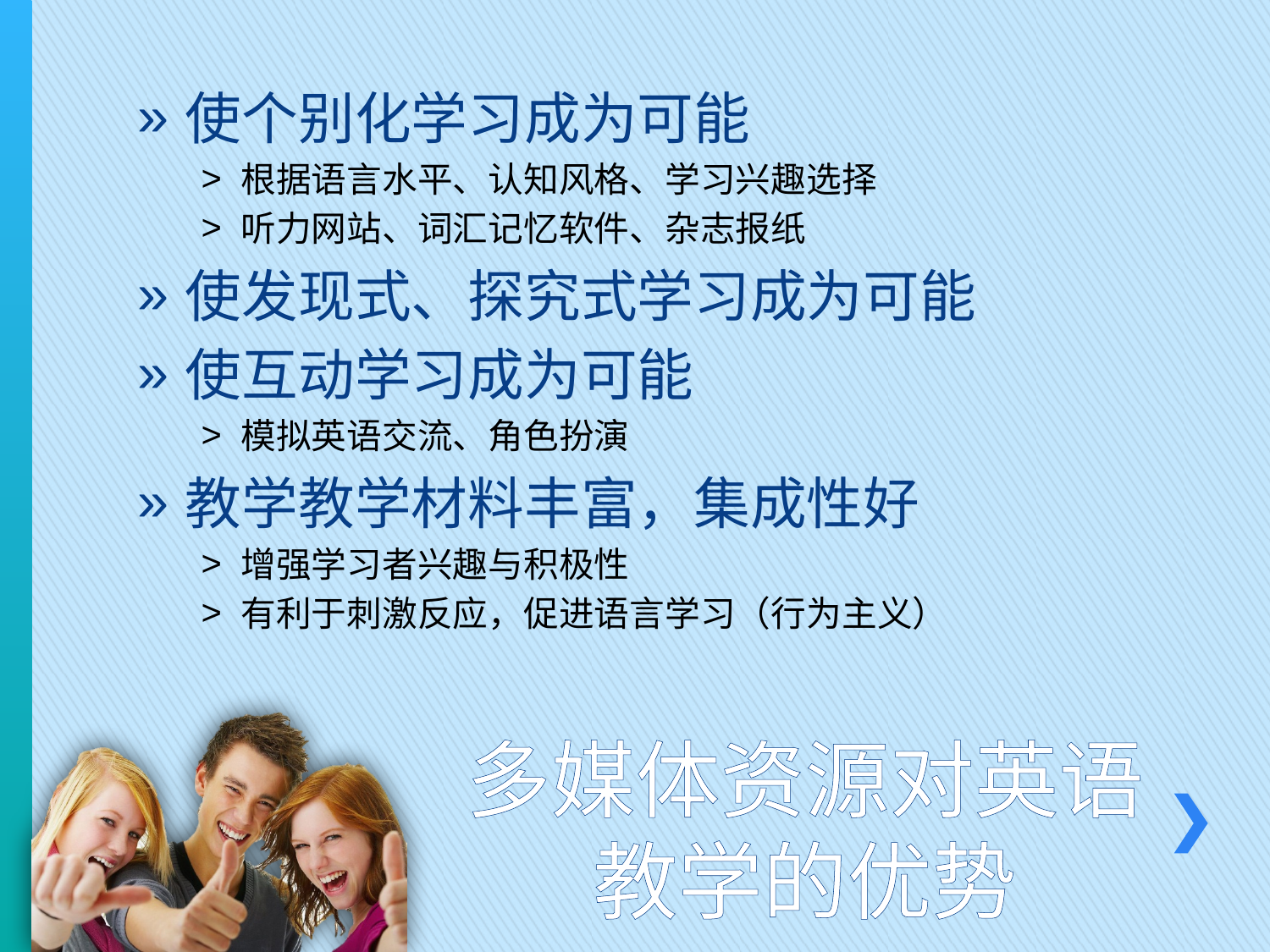

使个别化学习成为可能
根据语言水平、认知风格、学习兴趣选择
听力网站、词汇记忆软件、杂志报纸
使发现式、探究式学习成为可能
使互动学习成为可能
模拟英语交流、角色扮演
教学教学材料丰富，集成性好
增强学习者兴趣与积极性
有利于刺激反应，促进语言学习（行为主义）
# 多媒体资源对英语教学的优势